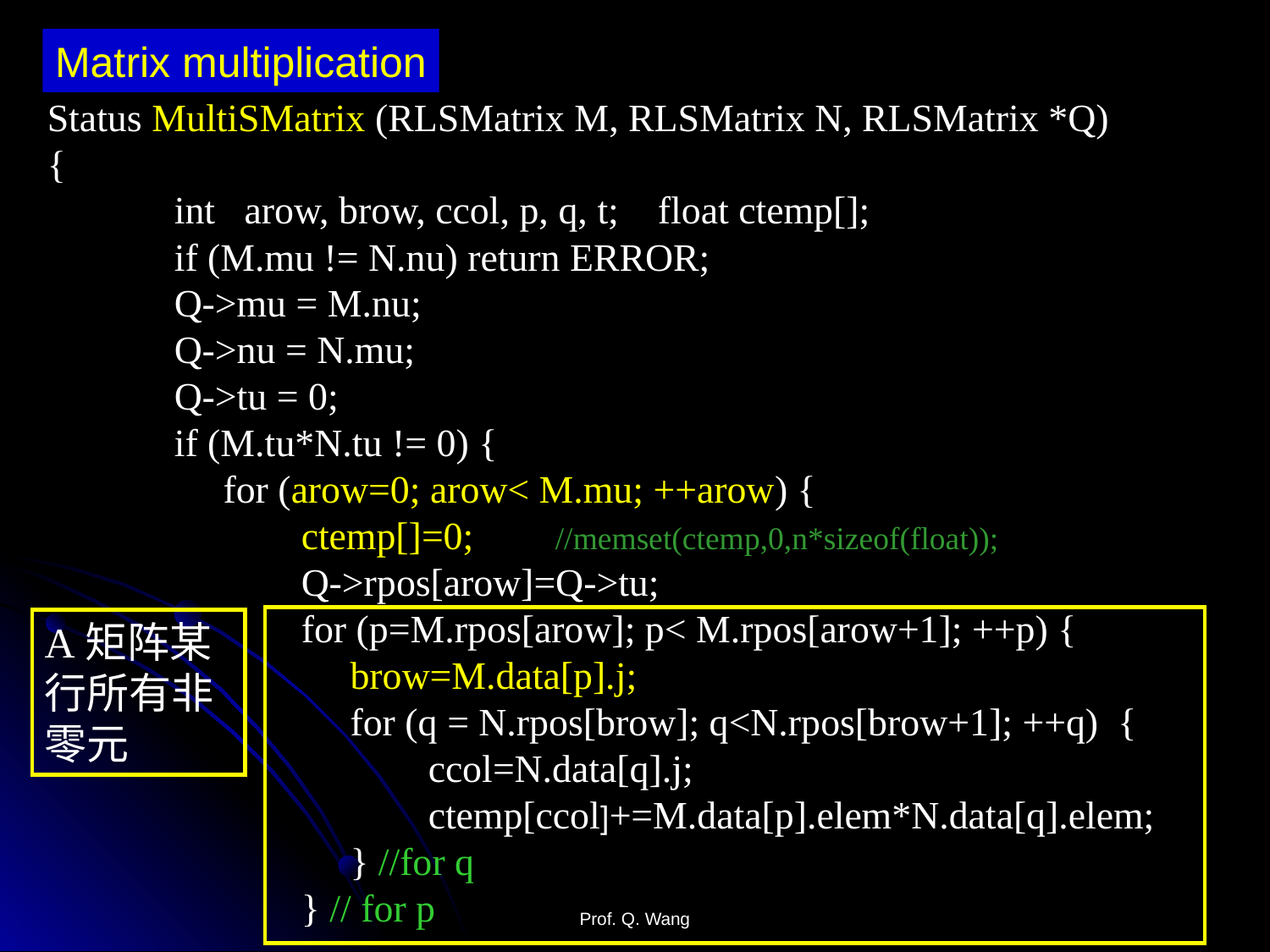

Matrix multiplication
Status MultiSMatrix (RLSMatrix M, RLSMatrix N, RLSMatrix *Q)
{
	int   arow, brow, ccol, p, q, t;    float ctemp[];
	if (M.mu != N.nu) return ERROR;
	Q->mu = M.nu;
	Q->nu = N.mu;
	Q->tu = 0;
	if (M.tu*N.tu != 0) {
	     for (arow=0; arow< M.mu; ++arow) {
		ctemp[]=0;  	//memset(ctemp,0,n*sizeof(float));
		Q->rpos[arow]=Q->tu;
		for (p=M.rpos[arow]; p< M.rpos[arow+1]; ++p) {
		     brow=M.data[p].j;
		     for (q = N.rpos[brow]; q<N.rpos[brow+1]; ++q)  {
			ccol=N.data[q].j;
			ctemp[ccol]+=M.data[p].elem*N.data[q].elem;
		     } //for q
	    	} // for p

A矩阵某行所有非零元

Prof. Q. Wang